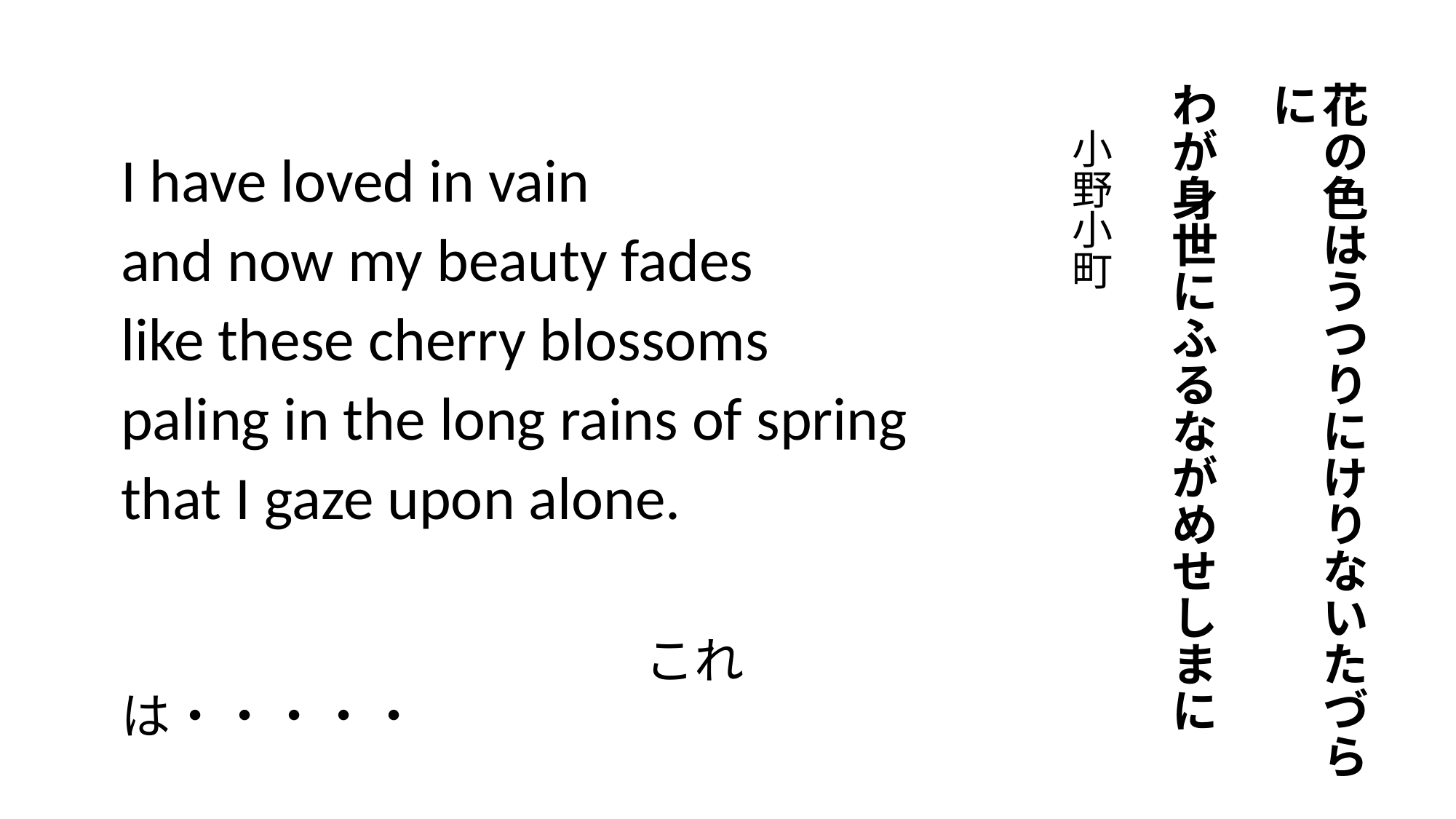

I have loved in vain
and now my beauty fades
like these cherry blossoms
paling in the long rains of spring
that I gaze upon alone.

　　　　　　　　　これは・・・・・

# 花の色はうつりにけりないたづらに わが身世にふるながめせしまに 　　　　　　　　　　　　　　　　小野小町